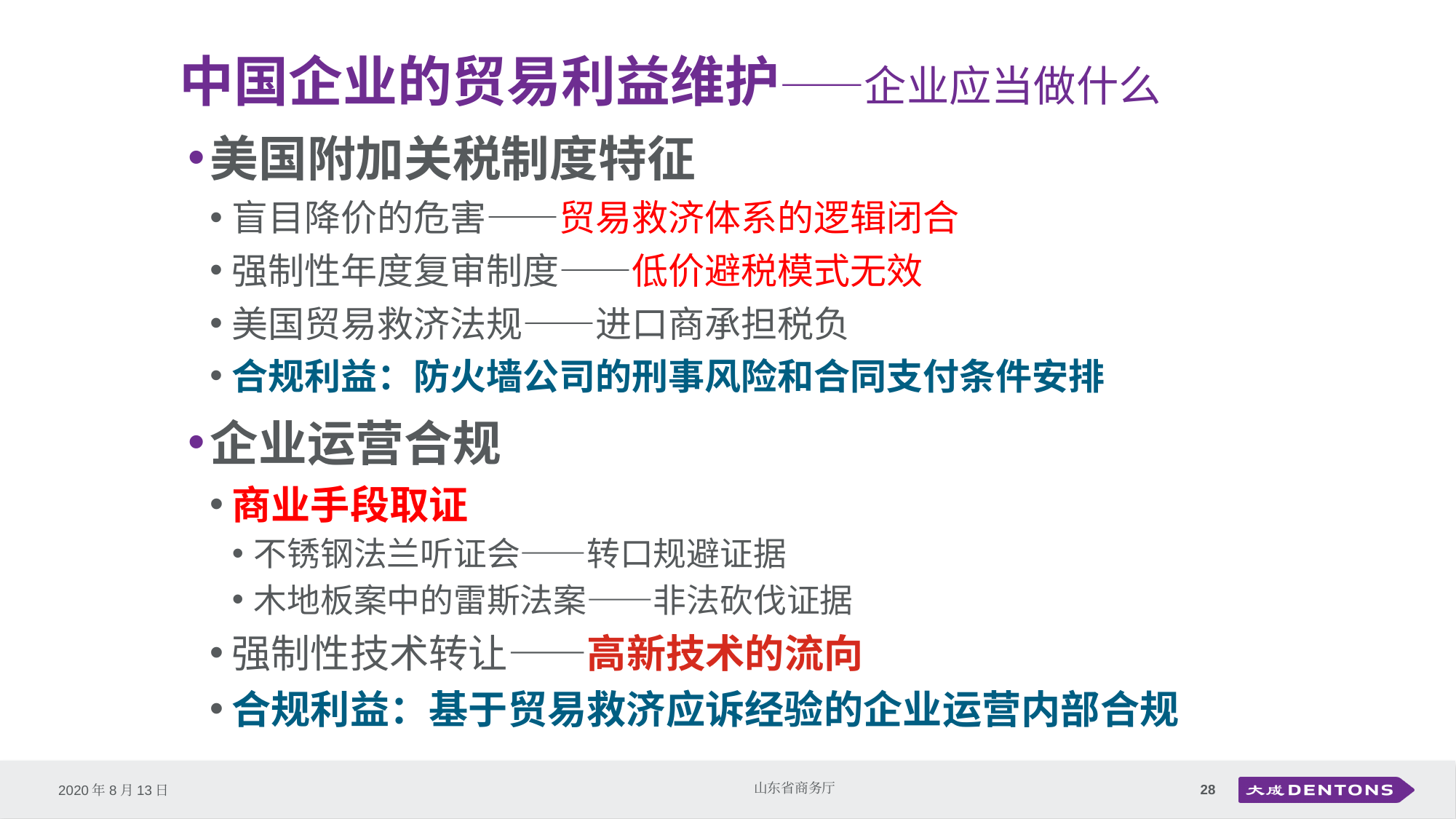

# 中国企业的贸易利益维护——企业应当做什么
美国附加关税制度特征
盲目降价的危害——贸易救济体系的逻辑闭合
强制性年度复审制度——低价避税模式无效
美国贸易救济法规——进口商承担税负
合规利益：防火墙公司的刑事风险和合同支付条件安排
企业运营合规
商业手段取证
不锈钢法兰听证会——转口规避证据
木地板案中的雷斯法案——非法砍伐证据
强制性技术转让——高新技术的流向
合规利益：基于贸易救济应诉经验的企业运营内部合规

28
山东省商务厅
2020年8月13日